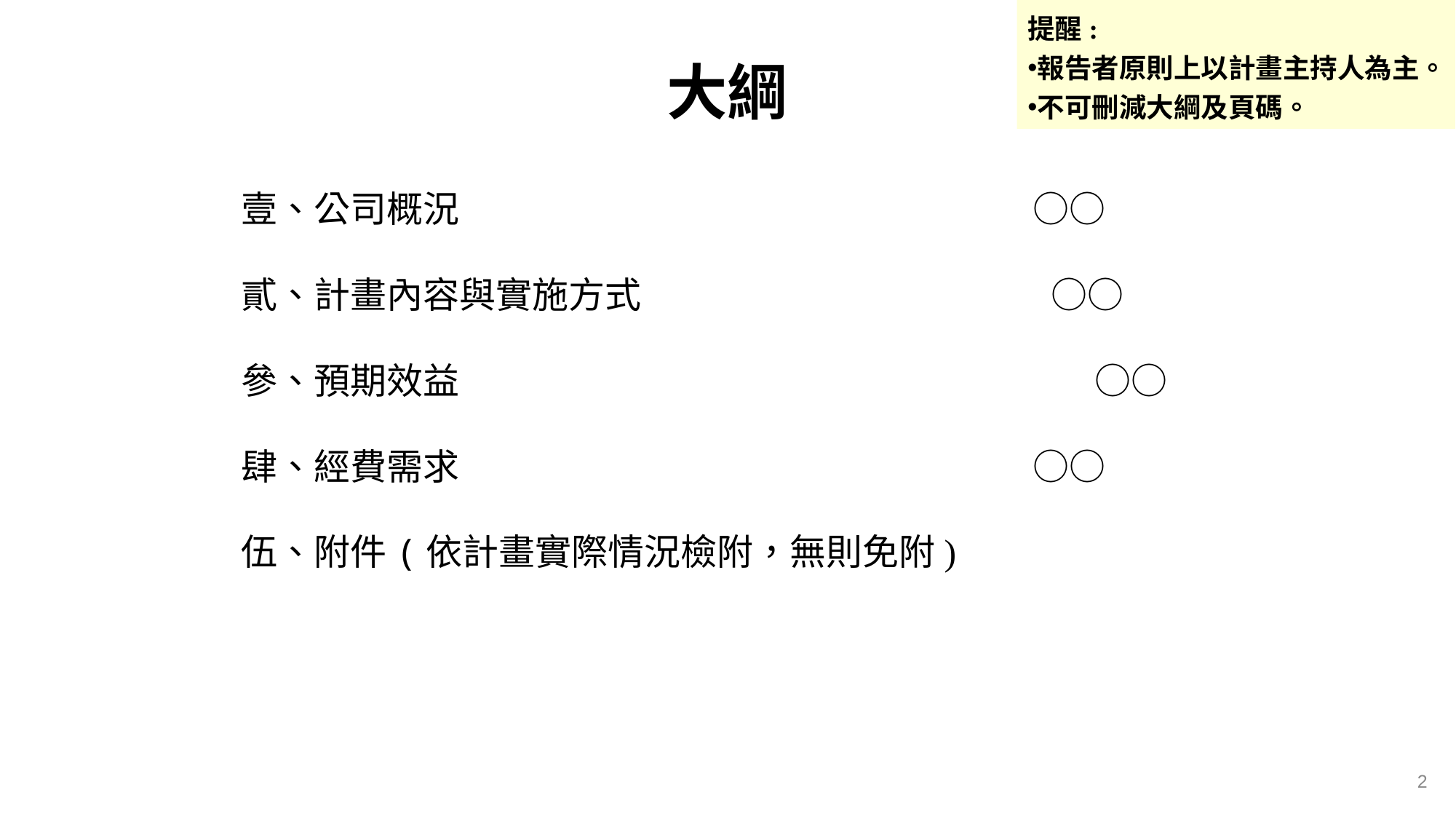

提醒:
報告者原則上以計畫主持人為主。
不可刪減大綱及頁碼。
# 大綱

壹、公司概況                                                                      ○○

貳、計畫內容與實施方式                                                  ○○

參、預期效益　　　　　　　　　　　　　　　　　  ○○

肆、經費需求                                                                      ○○

伍、附件(依計畫實際情況檢附，無則免附)
2